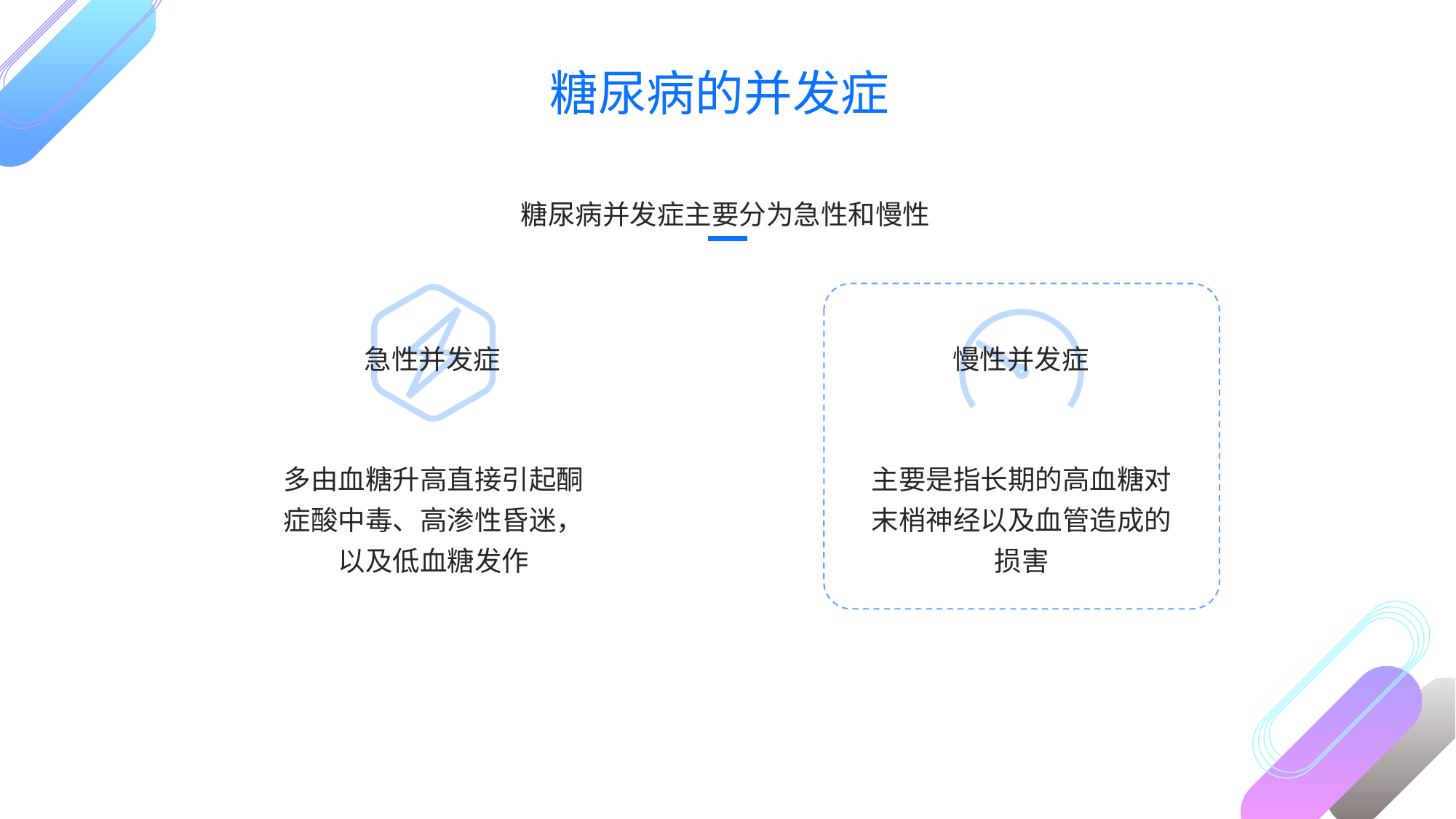

糖尿病的并发症
糖尿病并发症主要分为急性和慢性

急性并发症
慢性并发症
多由血糖升高直接引起酮症酸中毒、高渗性昏迷，以及低血糖发作
主要是指长期的高血糖对末梢神经以及血管造成的损害